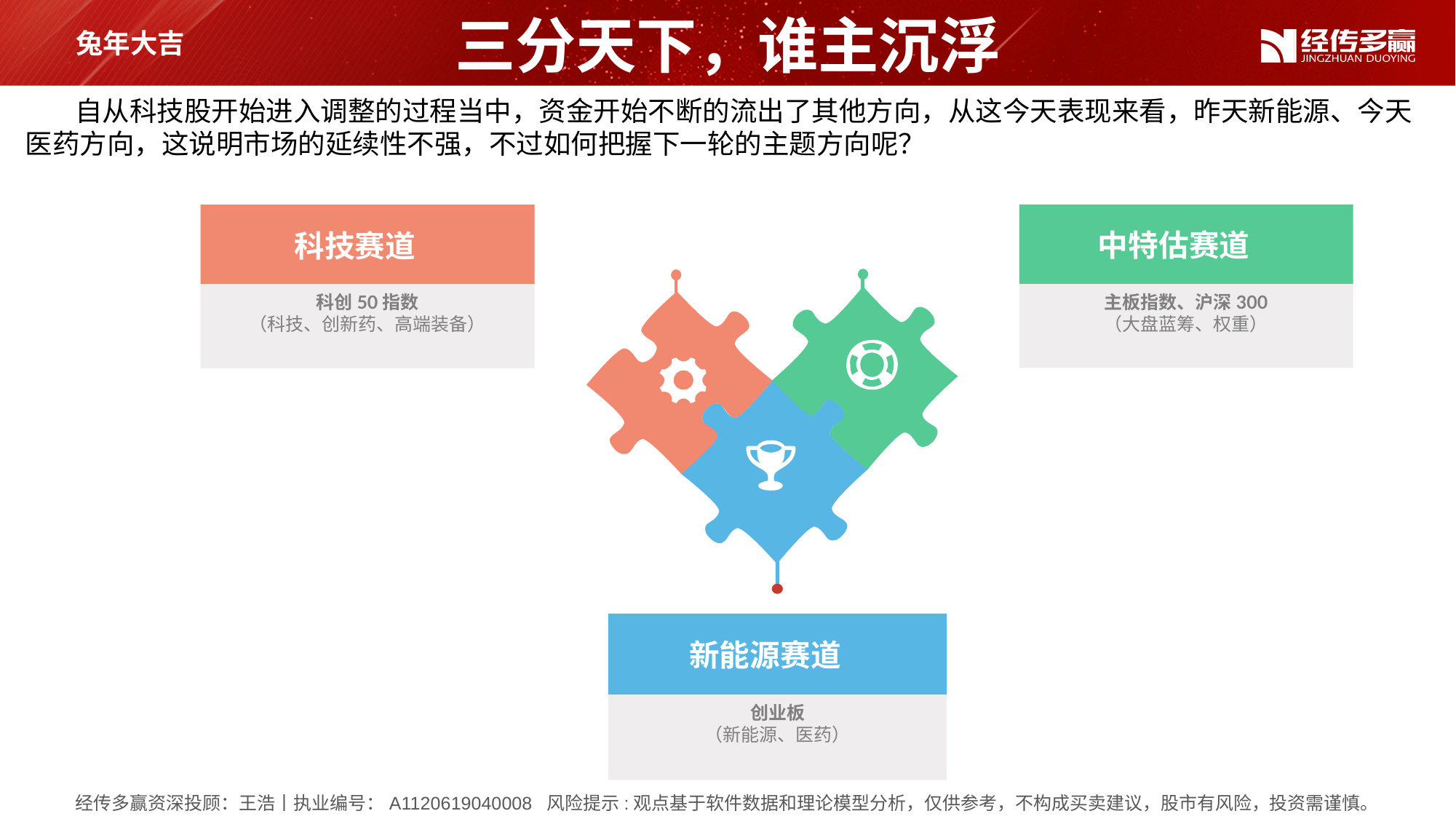

三分天下，谁主沉浮
       自从科技股开始进入调整的过程当中，资金开始不断的流出了其他方向，从这今天表现来看，昨天新能源、今天医药方向，这说明市场的延续性不强，不过如何把握下一轮的主题方向呢？

中特估赛道
主板指数、沪深300
（大盘蓝筹、权重）

科技赛道
科创50指数
（科技、创新药、高端装备）

新能源赛道
创业板
（新能源、医药）